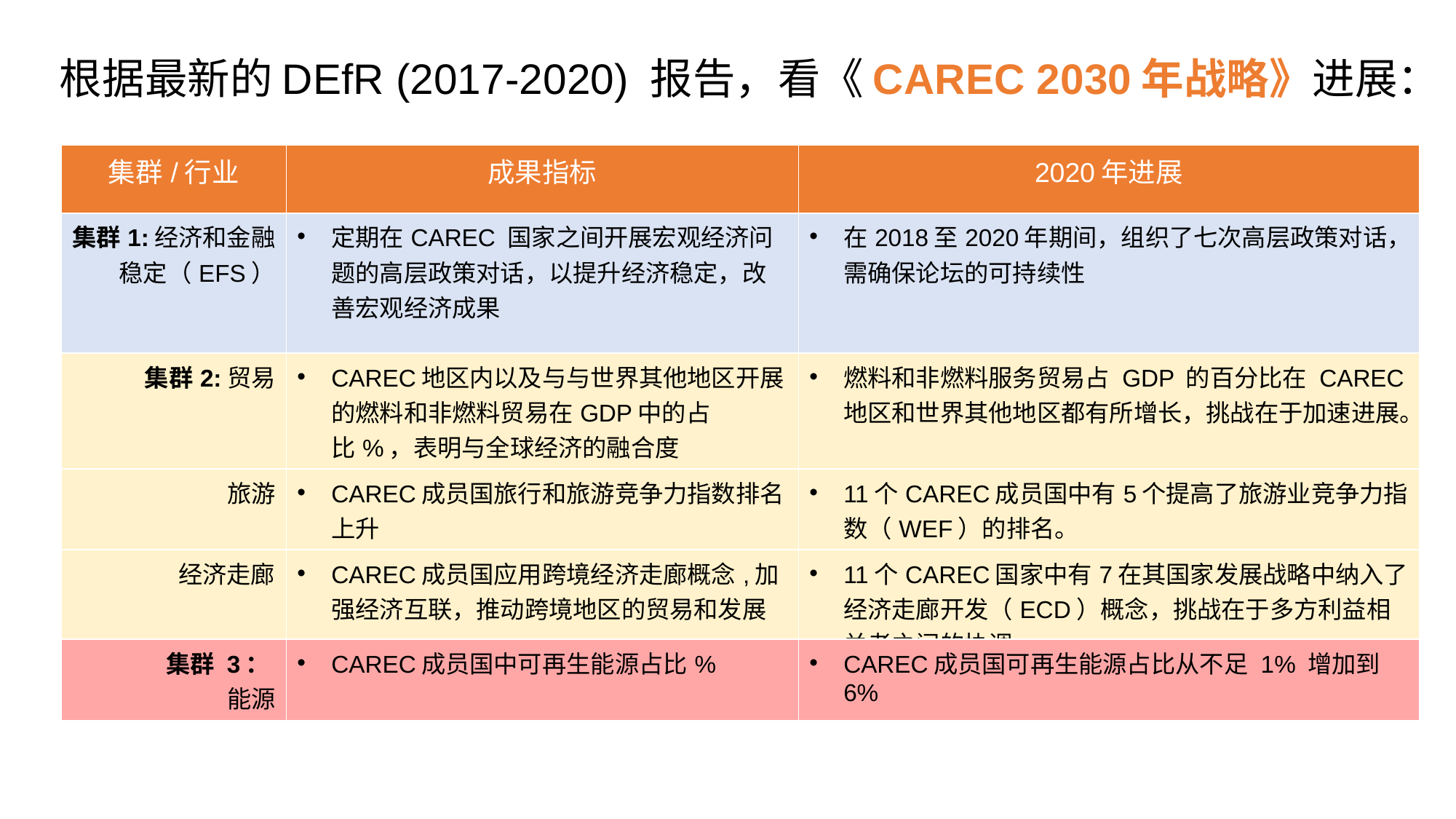

# 根据最新的DEfR (2017-2020) 报告，看《CAREC 2030年战略》进展：
| 集群/行业 | 成果指标 | 2020年进展 |
| --- | --- | --- |
| 集群1:经济和金融稳定（EFS） | 定期在CAREC 国家之间开展宏观经济问题的高层政策对话，以提升经济稳定，改善宏观经济成果 | 在2018至2020年期间，组织了七次高层政策对话，需确保论坛的可持续性 |
| 集群2:贸易 | CAREC地区内以及与与世界其他地区开展的燃料和非燃料贸易在GDP中的占比%，表明与全球经济的融合度 | 燃料和非燃料服务贸易占 GDP 的百分比在 CAREC 地区和世界其他地区都有所增长，挑战在于加速进展。 |
| 旅游 | CAREC成员国旅行和旅游竞争力指数排名上升 | 11个CAREC成员国中有5个提高了旅游业竞争力指数（WEF）的排名。 |
| 经济走廊 | CAREC成员国应用跨境经济走廊概念,加强经济互联，推动跨境地区的贸易和发展 | 11个CAREC国家中有7在其国家发展战略中纳入了经济走廊开发（ECD）概念，挑战在于多方利益相关者之间的协调。 |
| 集群 3： 能源 | CAREC成员国中可再生能源占比% | CAREC成员国可再生能源占比从不足 1% 增加到 6% |
| --- | --- | --- |